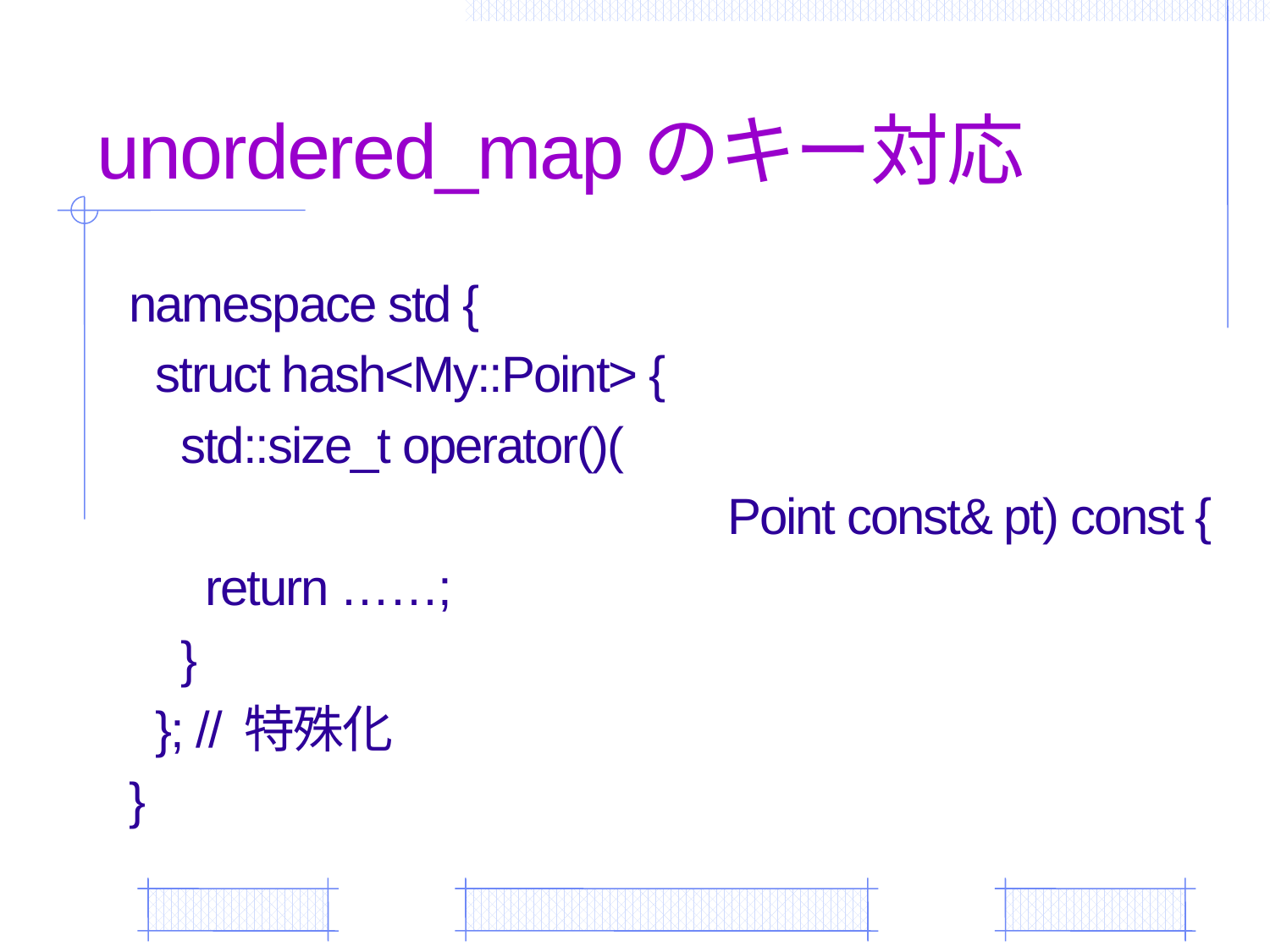

# unordered_mapのキー対応
namespace std {
  struct hash<My::Point> {
    std::size_t operator()(
Point const& pt) const {
      return ……;
    }
  }; // 特殊化
}